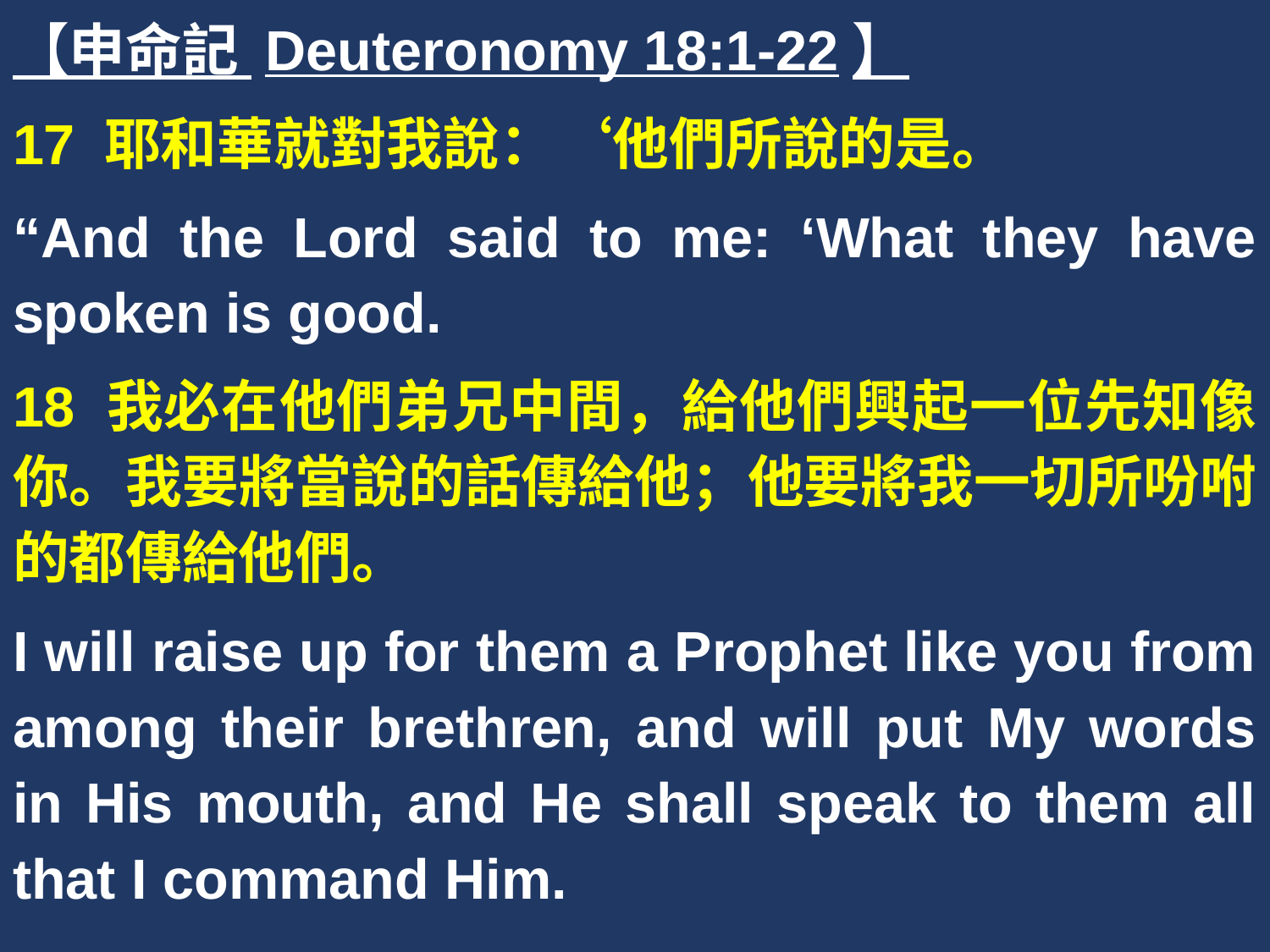

【申命記 Deuteronomy 18:1-22】
17 耶和華就對我說：‘他們所說的是。
“And the Lord said to me: ‘What they have spoken is good.
18 我必在他們弟兄中間，給他們興起一位先知像你。我要將當說的話傳給他；他要將我一切所吩咐的都傳給他們。
I will raise up for them a Prophet like you from among their brethren, and will put My words in His mouth, and He shall speak to them all that I command Him.